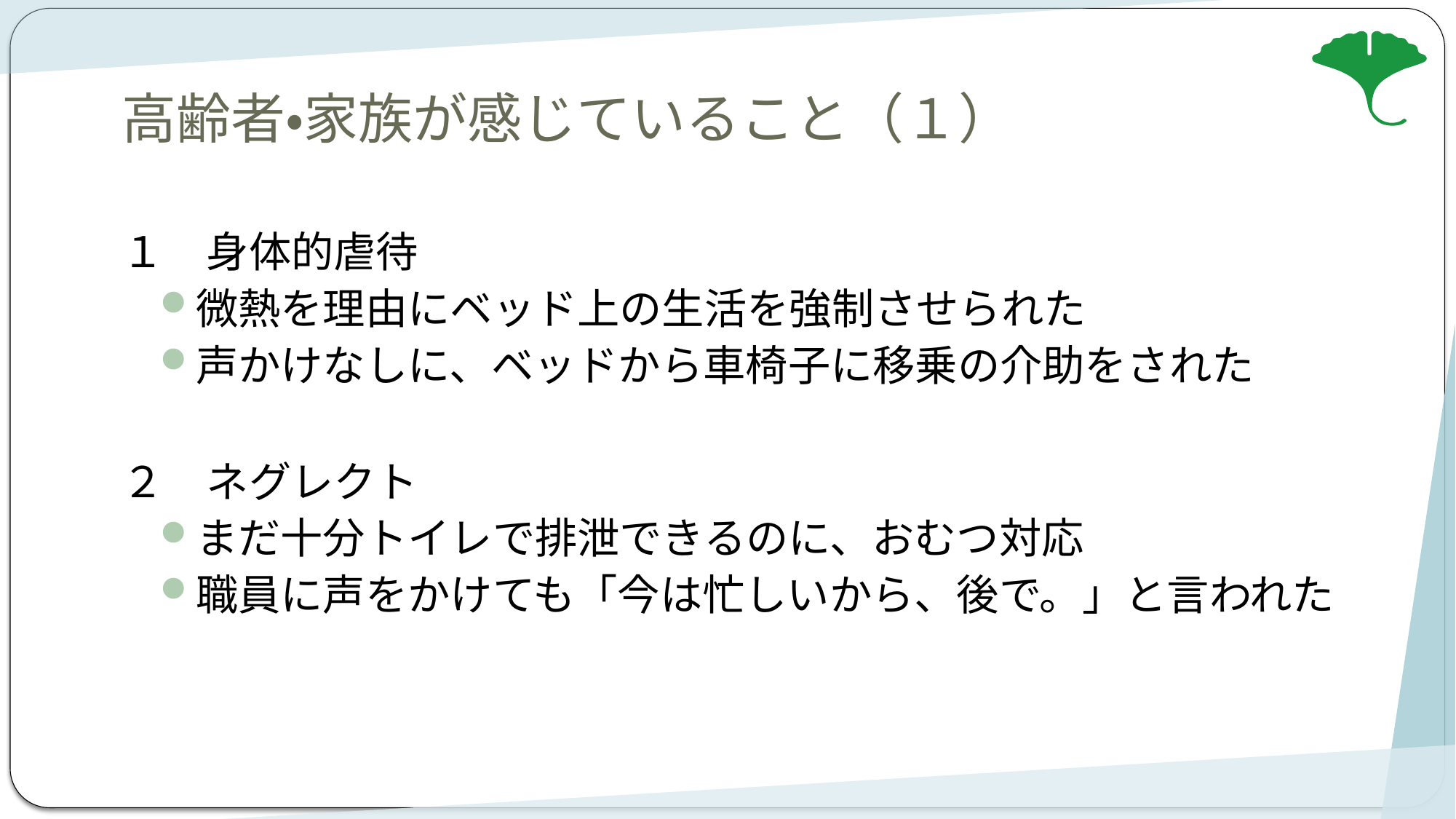

# 高齢者・家族が感じていること（１）

１　身体的虐待
微熱を理由にベッド上の生活を強制させられた
声かけなしに、ベッドから車椅子に移乗の介助をされた

２　ネグレクト
まだ十分トイレで排泄できるのに、おむつ対応
職員に声をかけても「今は忙しいから、後で。」と言われた